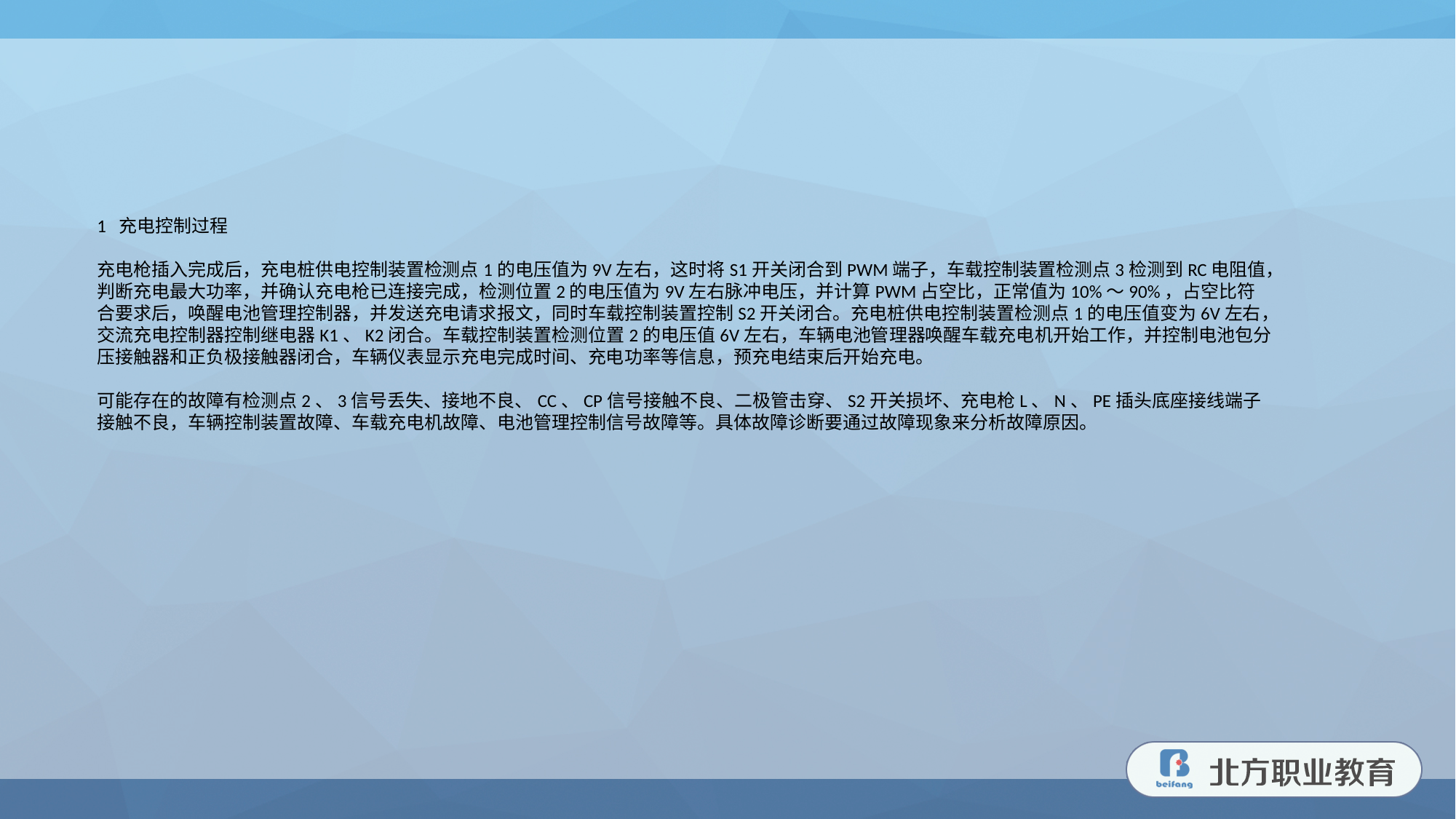

1  充电控制过程

充电枪插入完成后，充电桩供电控制装置检测点1的电压值为9V左右，这时将S1开关闭合到PWM端子，车载控制装置检测点3检测到RC电阻值，判断充电最大功率，并确认充电枪已连接完成，检测位置2的电压值为9V左右脉冲电压，并计算PWM占空比，正常值为10%～90%，占空比符合要求后，唤醒电池管理控制器，并发送充电请求报文，同时车载控制装置控制S2开关闭合。充电桩供电控制装置检测点1的电压值变为6V左右，交流充电控制器控制继电器K1、K2闭合。车载控制装置检测位置2的电压值6V左右，车辆电池管理器唤醒车载充电机开始工作，并控制电池包分压接触器和正负极接触器闭合，车辆仪表显示充电完成时间、充电功率等信息，预充电结束后开始充电。

可能存在的故障有检测点2、3信号丢失、接地不良、CC、CP信号接触不良、二极管击穿、S2开关损坏、充电枪L、N、PE插头底座接线端子接触不良，车辆控制装置故障、车载充电机故障、电池管理控制信号故障等。具体故障诊断要通过故障现象来分析故障原因。